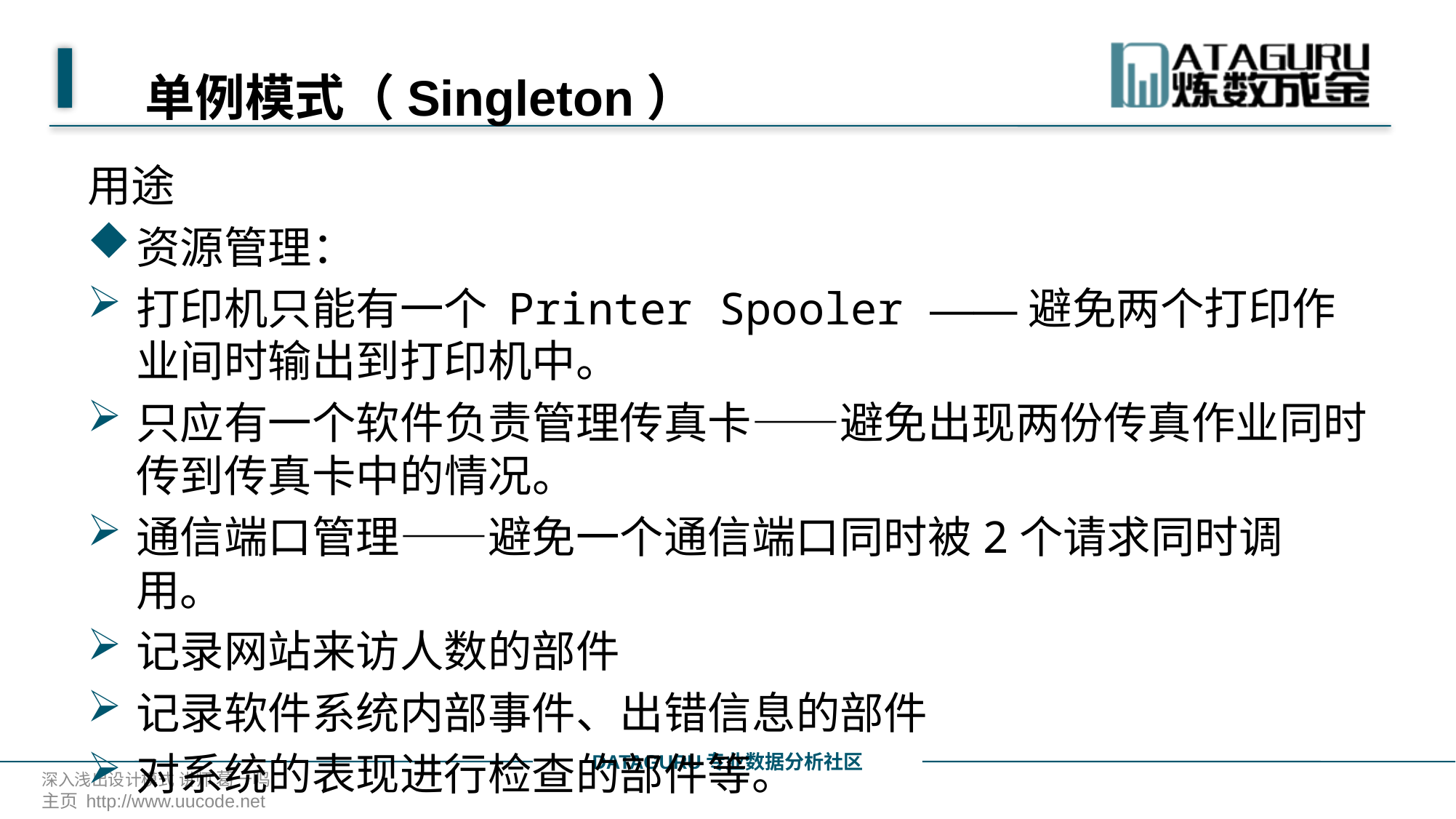

# 单例模式（Singleton）
用途
资源管理：
打印机只能有一个 Printer Spooler ——避免两个打印作业间时输出到打印机中。
只应有一个软件负责管理传真卡——避免出现两份传真作业同时传到传真卡中的情况。
通信端口管理——避免一个通信端口同时被2个请求同时调用。
记录网站来访人数的部件
记录软件系统内部事件、出错信息的部件
对系统的表现进行检查的部件等。